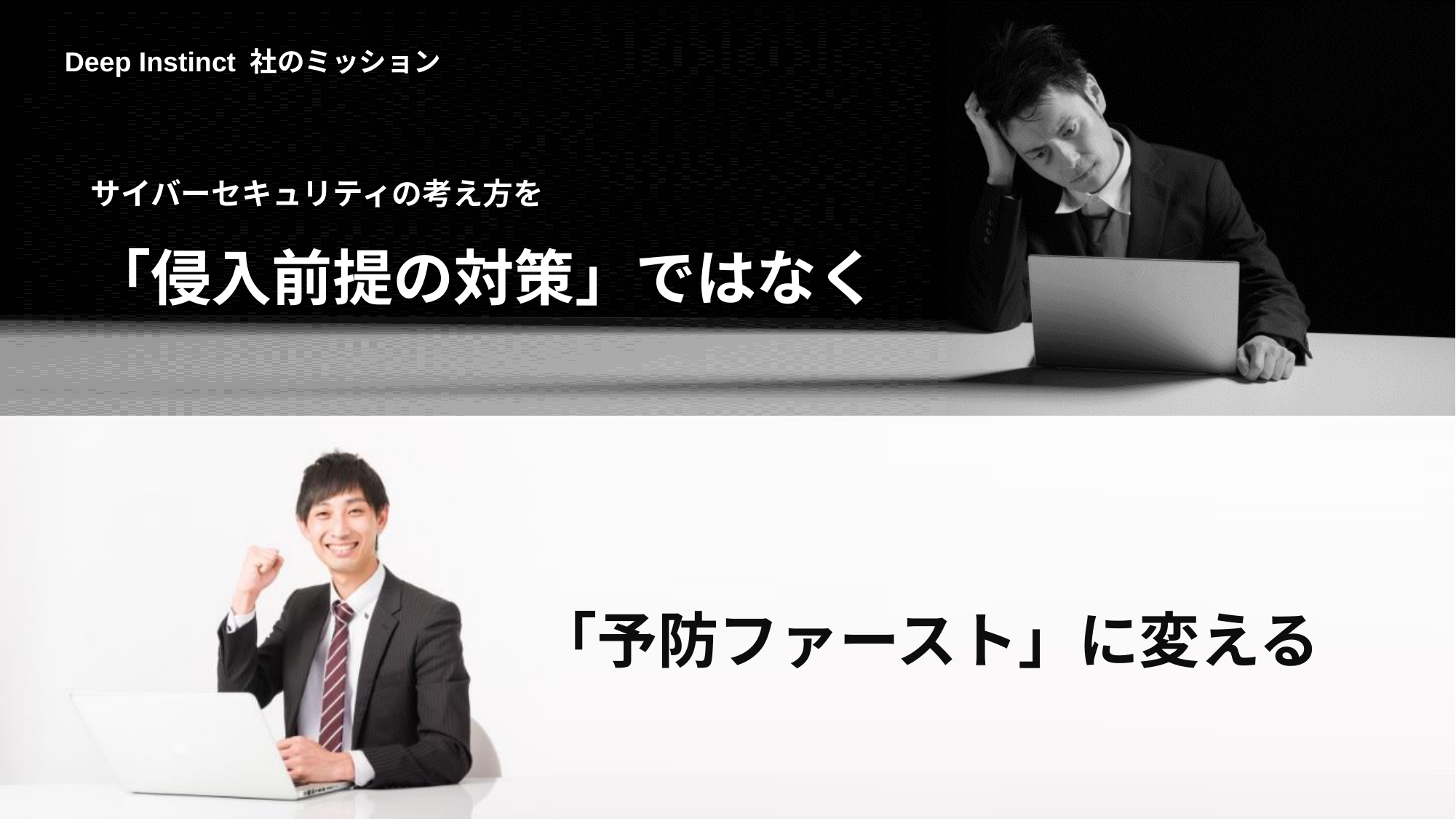

Deep Instinct 社のミッション
サイバーセキュリティの考え方を
「侵入前提の対策」ではなく
「予防ファースト」に変える